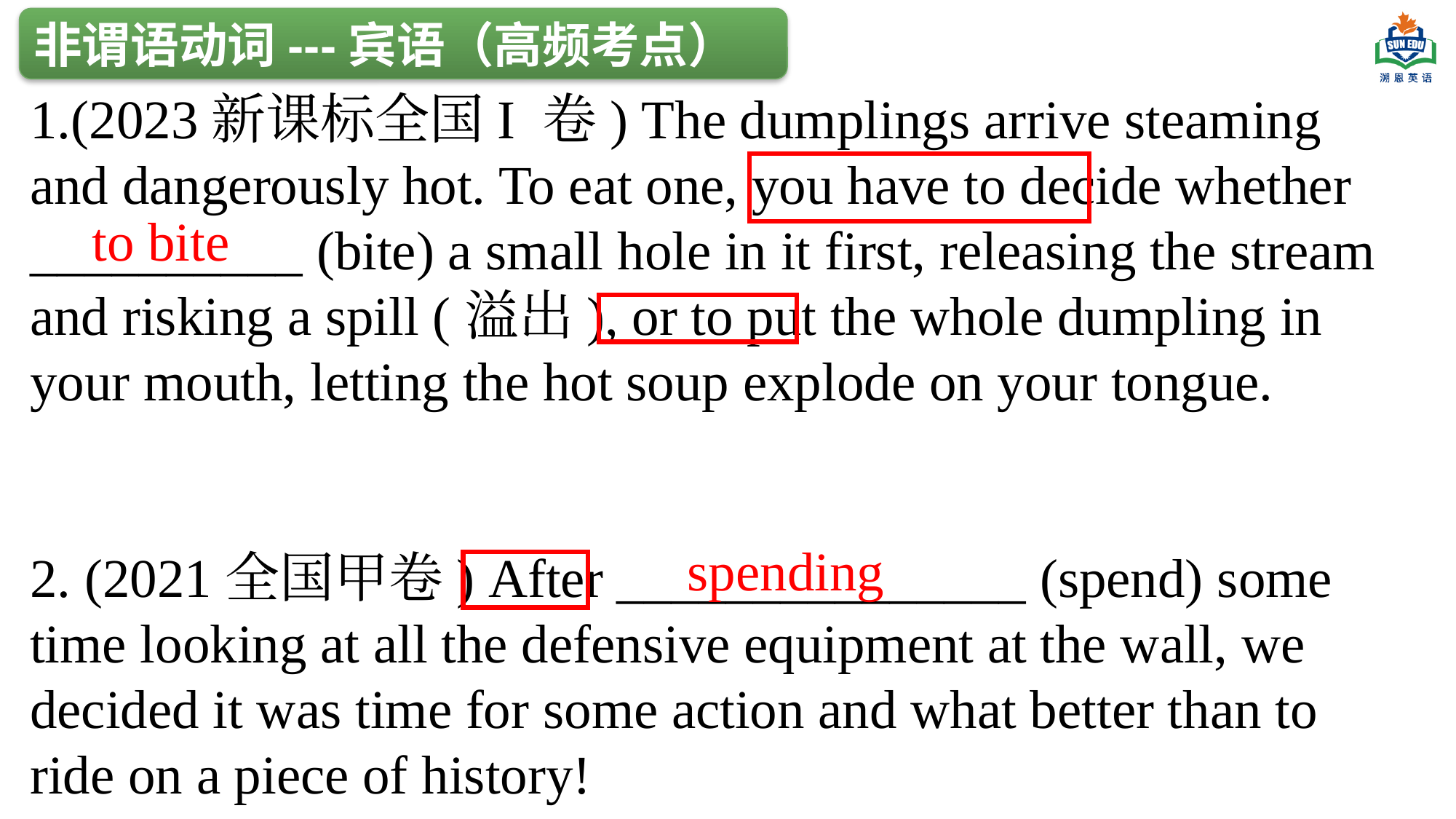

非谓语动词---宾语（高频考点）

1.(2023新课标全国I 卷) The dumplings arrive steaming and dangerously hot. To eat one, you have to decide whether __________ (bite) a small hole in it first, releasing the stream and risking a spill (溢出), or to put the whole dumpling in your mouth, letting the hot soup explode on your tongue.

2. (2021全国甲卷) After _______________ (spend) some time looking at all the defensive equipment at the wall, we decided it was time for some action and what better than to ride on a piece of history!

to bite

spending